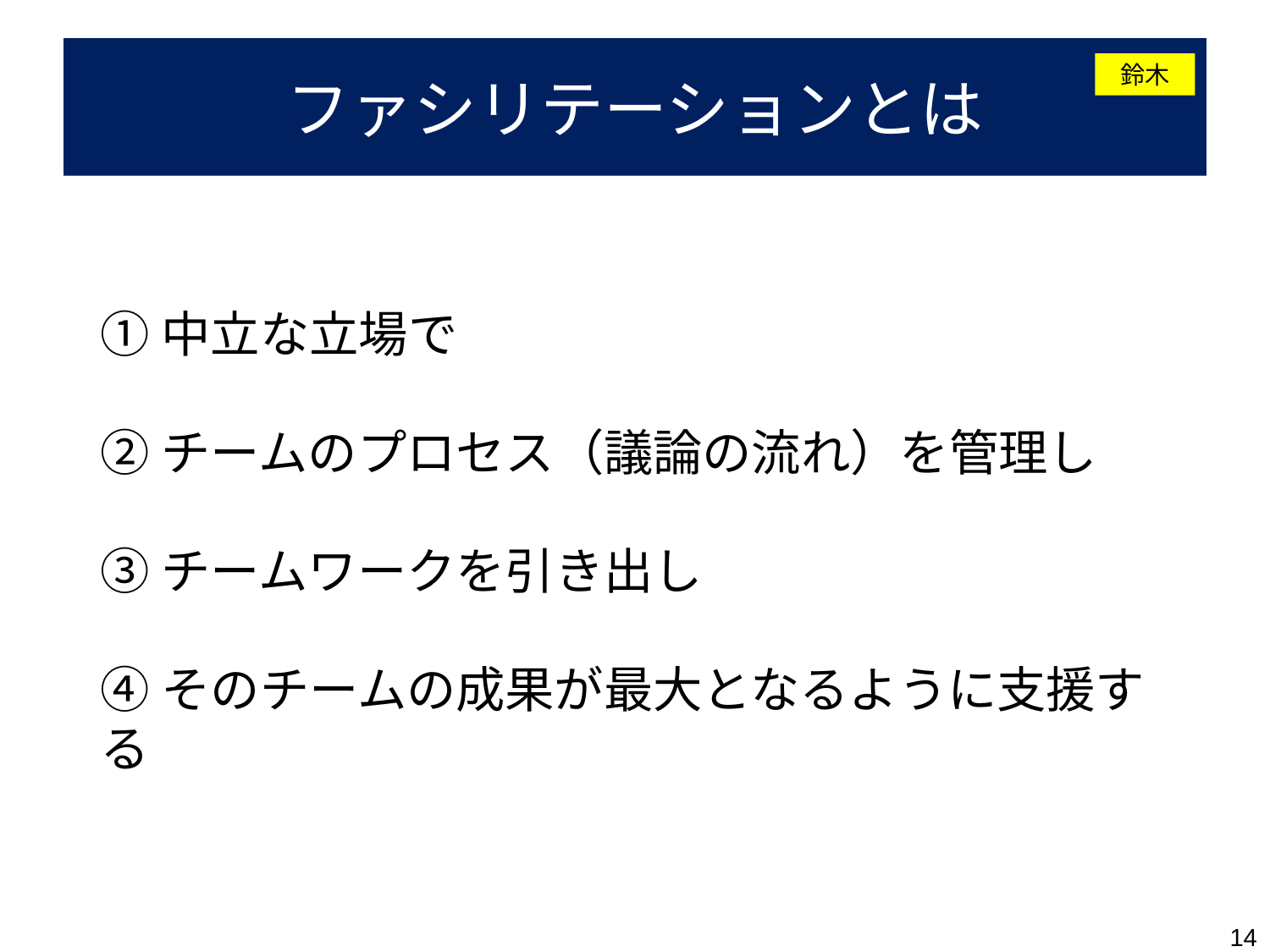

ファシリテーションとは
鈴木
①中立な立場で

②チームのプロセス（議論の流れ）を管理し

③チームワークを引き出し

④そのチームの成果が最大となるように支援する
14